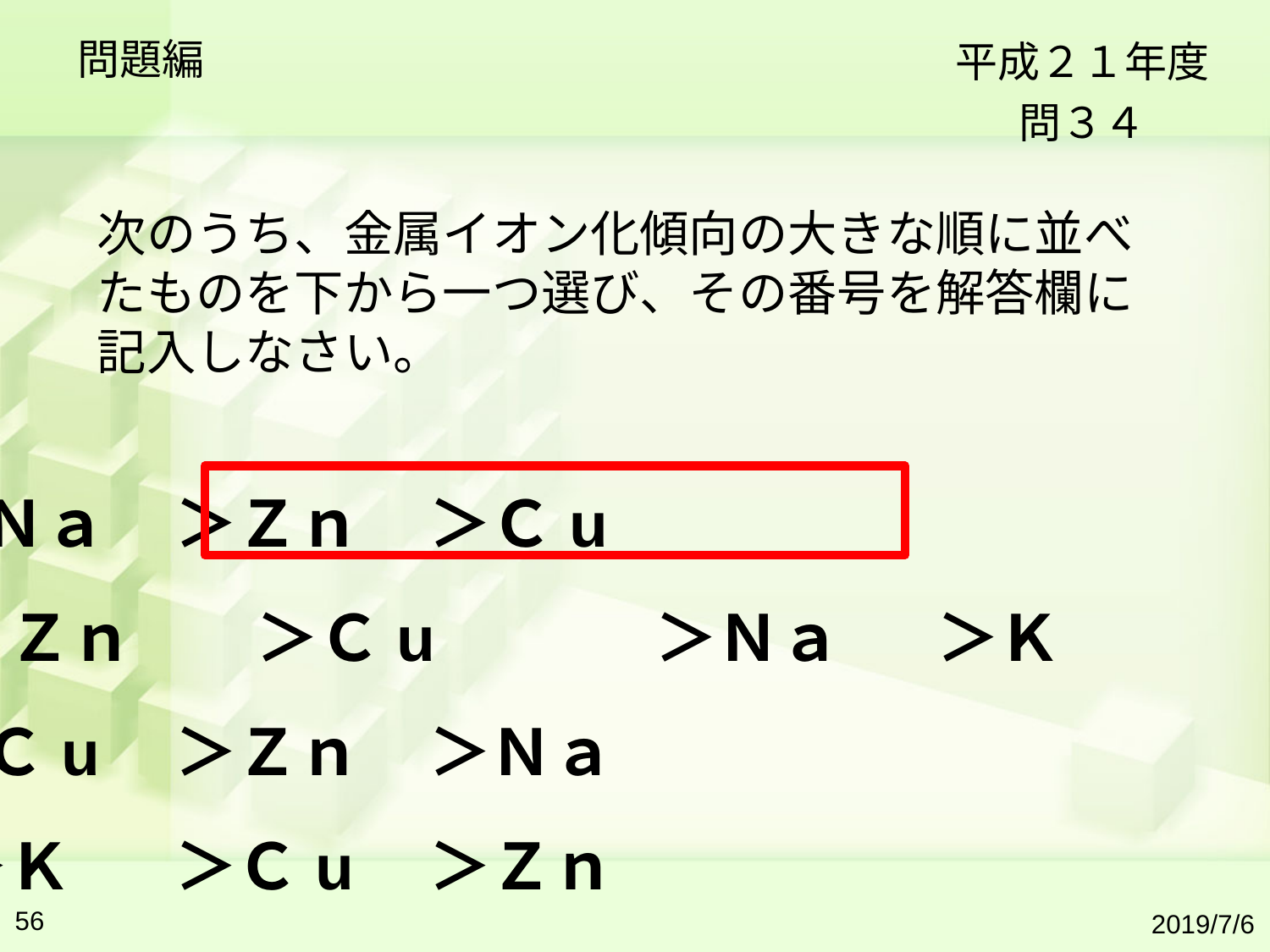

問題編
平成２１年度
問３４
次のうち、金属イオン化傾向の大きな順に並べたものを下から一つ選び、その番号を解答欄に記入しなさい。
Ｋ	＞Ｎａ	＞Ｚｎ	＞Ｃu
２　	Ｚｎ	＞Ｃu 	＞Ｎａ	＞Ｋ
Ｋ	＞Ｃu 	＞Ｚｎ	＞Ｎａ
Ｎa＞Ｋ	＞Ｃu 	＞Ｚｎ

56
2019/7/6